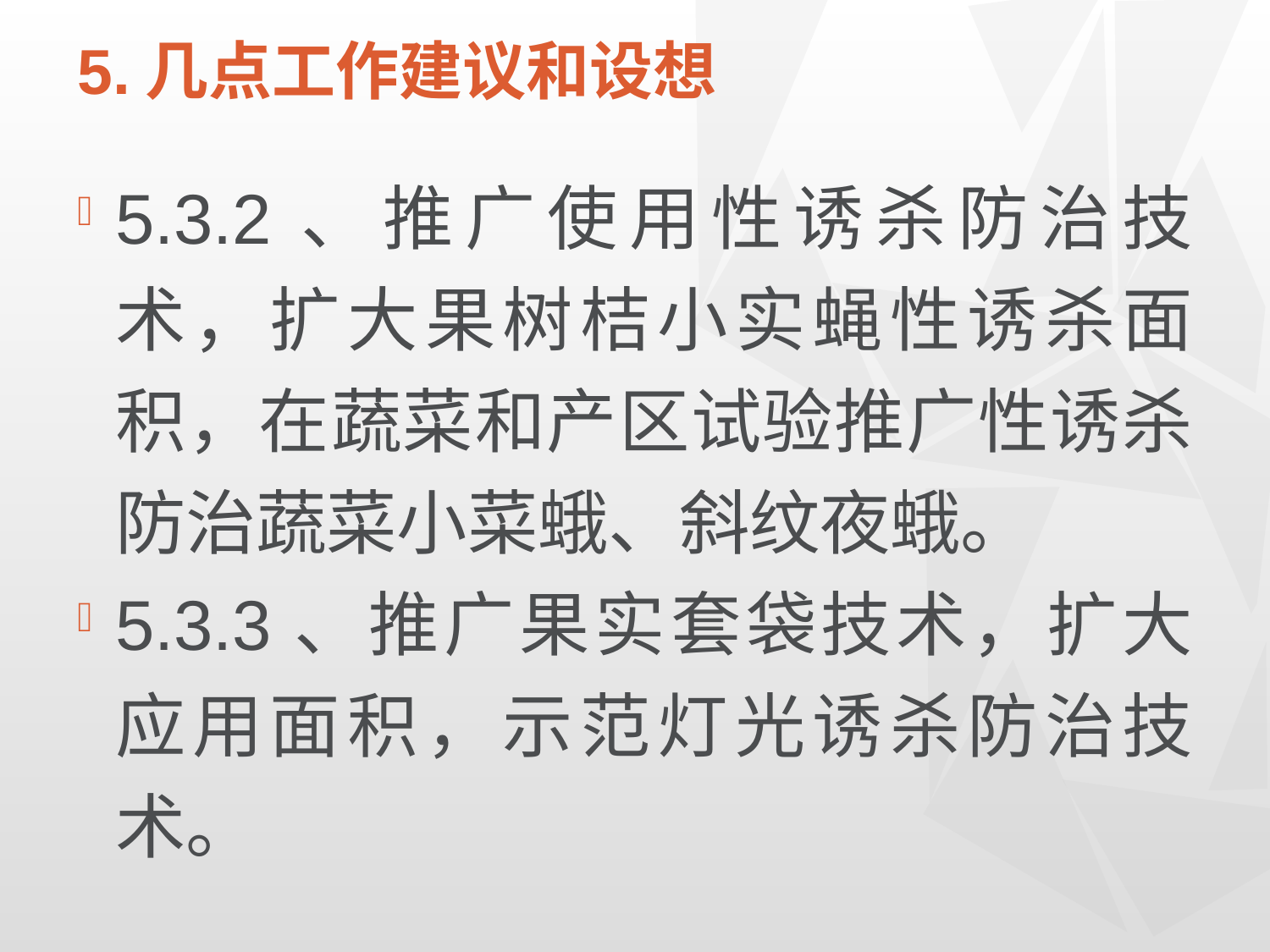

# 5.几点工作建议和设想
5.3.2、推广使用性诱杀防治技术，扩大果树桔小实蝇性诱杀面积，在蔬菜和产区试验推广性诱杀防治蔬菜小菜蛾、斜纹夜蛾。
5.3.3、推广果实套袋技术，扩大应用面积，示范灯光诱杀防治技术。